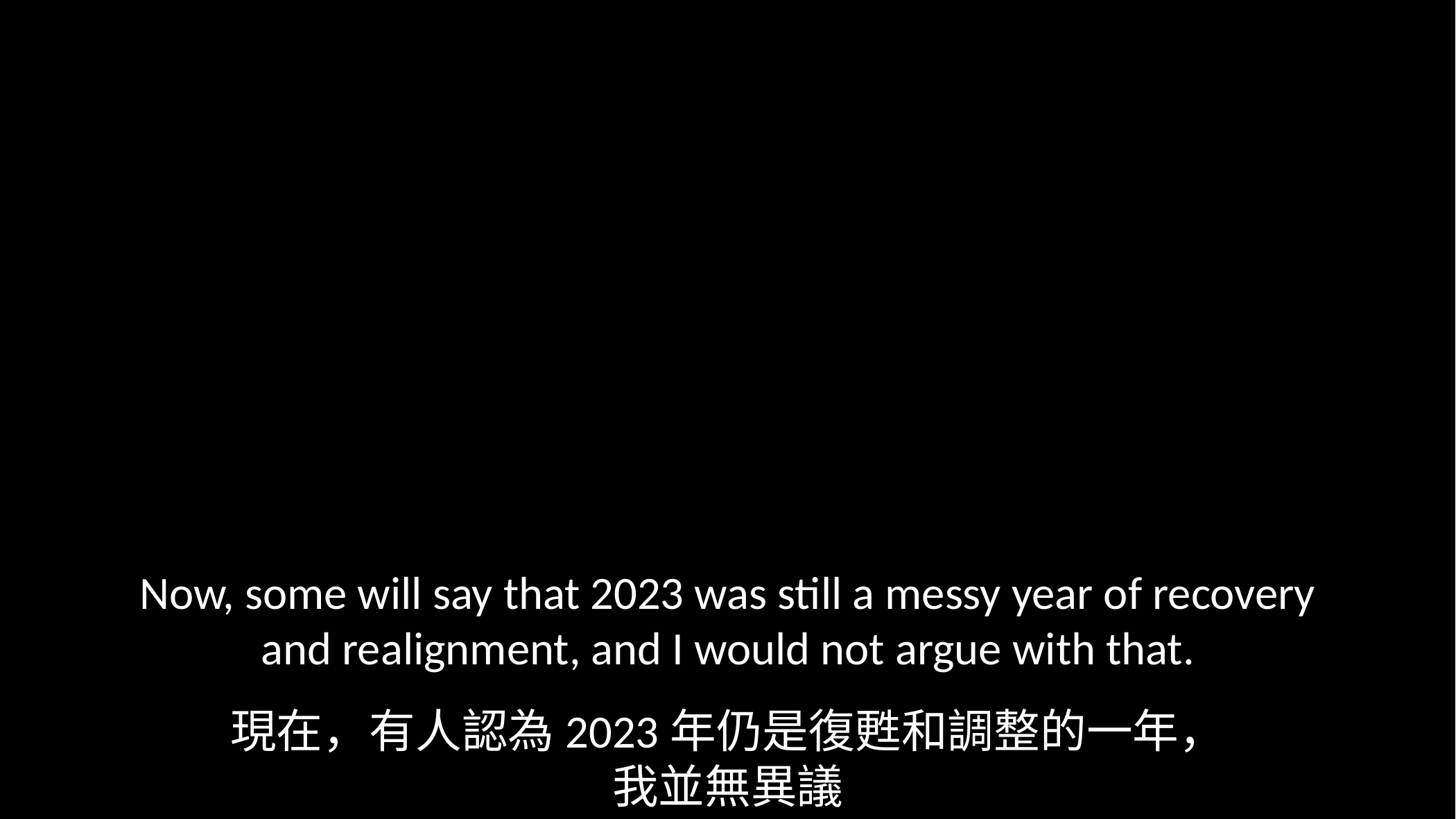

Now, some will say that 2023 was still a messy year of recovery and realignment, and I would not argue with that.

現在，有人認為2023年仍是復甦和調整的一年，
我並無異議